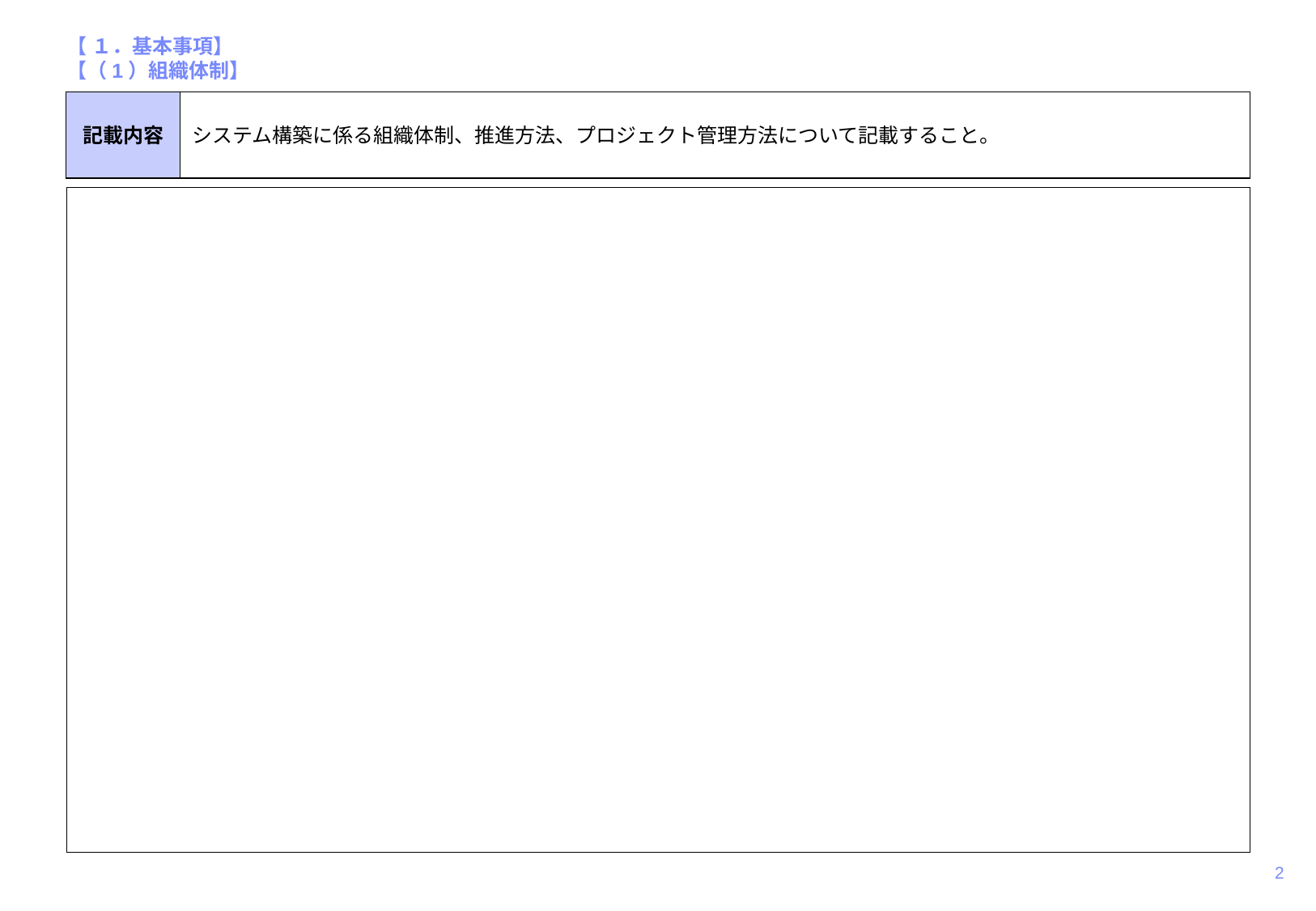

2
【 １．基本事項】
【（1）組織体制】
記載内容
システム構築に係る組織体制、推進方法、プロジェクト管理方法について記載すること。